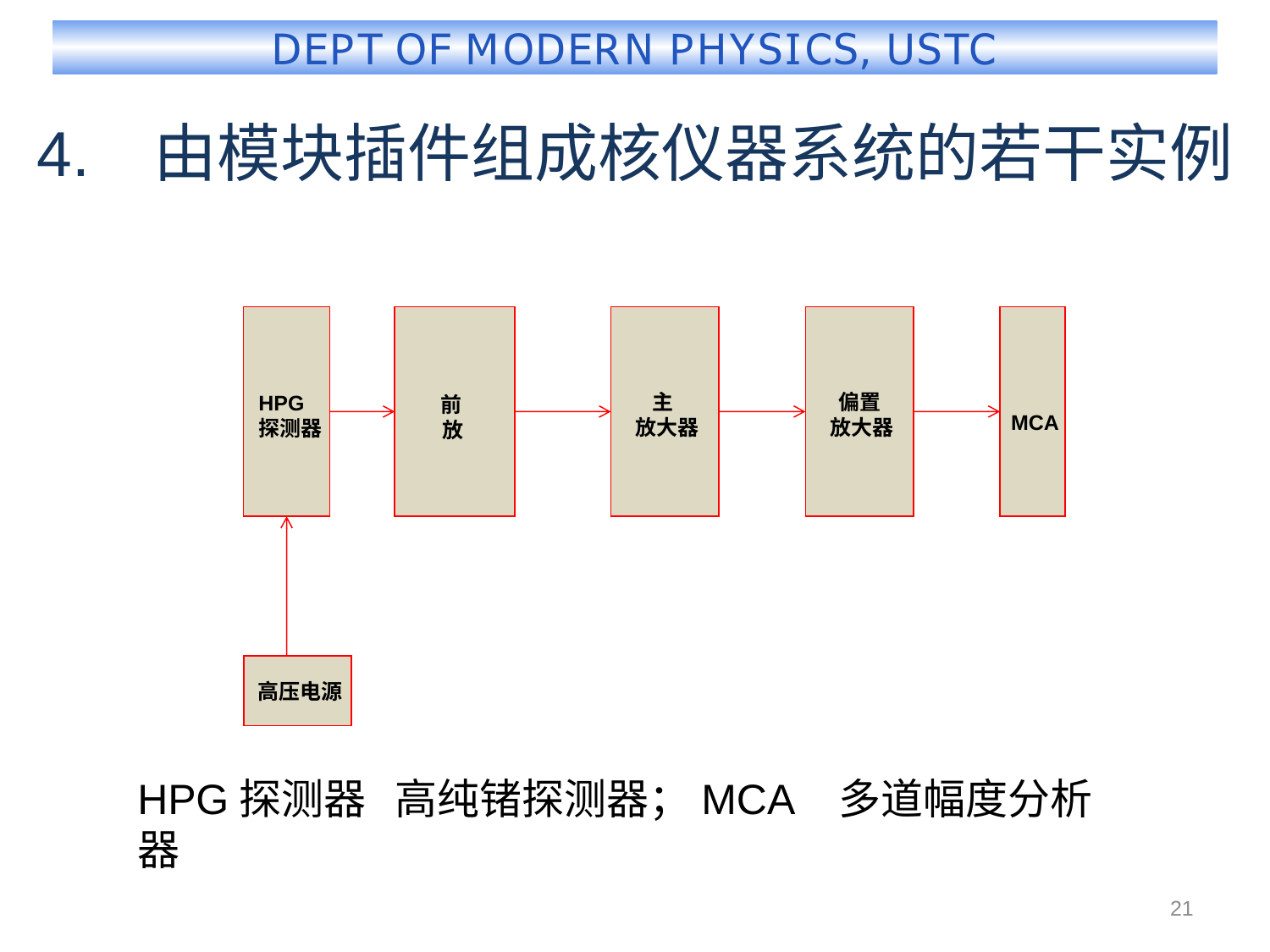

# 由模块插件组成核仪器系统的若干实例
能谱仪
HPG
探测器
 前
 放
   主
放大器
 偏置
放大器
MCA

高压电源
HPG探测器   高纯锗探测器；MCA   多道幅度分析器
21